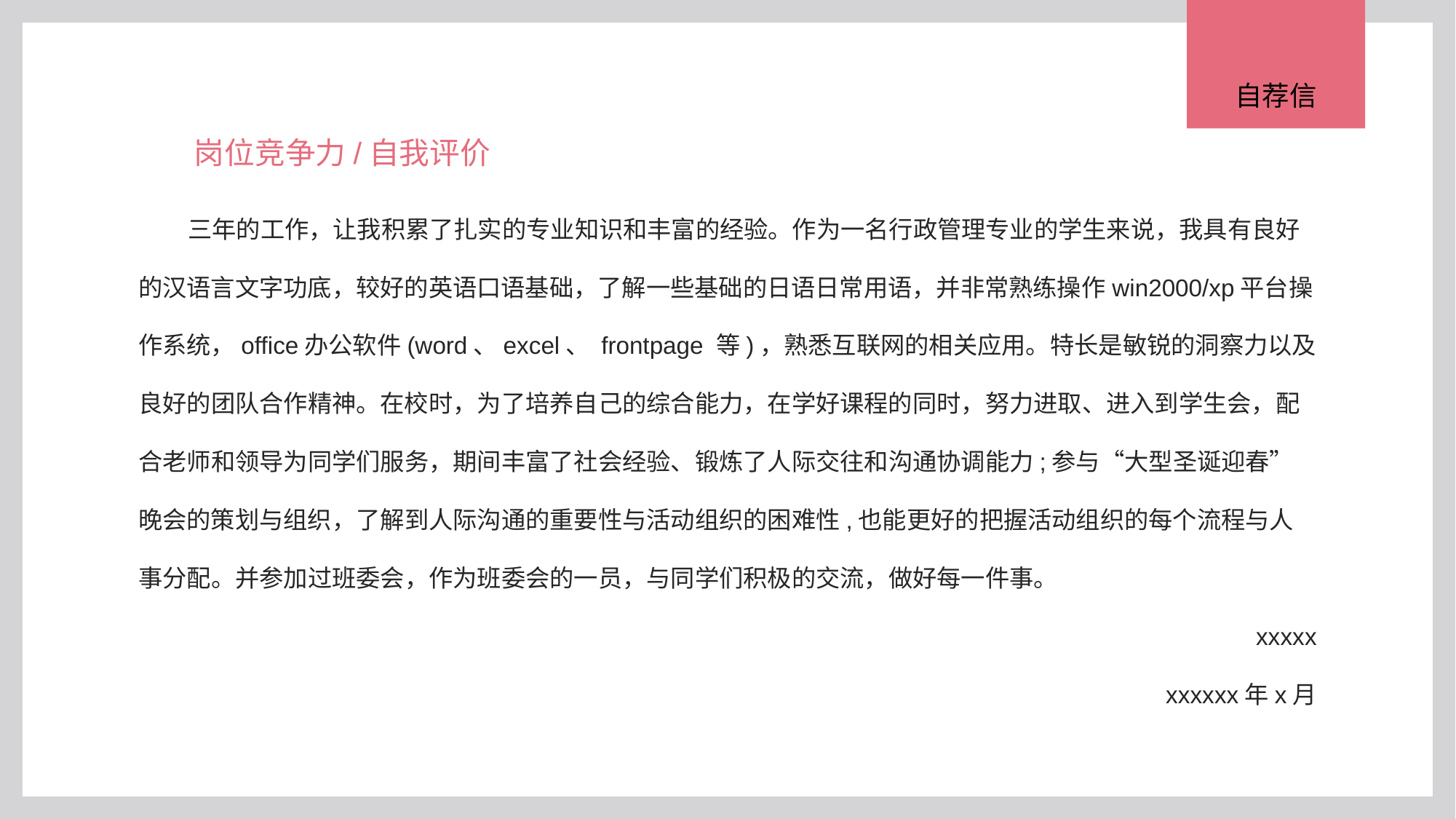

自荐信
岗位竞争力/自我评价
        三年的工作，让我积累了扎实的专业知识和丰富的经验。作为一名行政管理专业的学生来说，我具有良好的汉语言文字功底，较好的英语口语基础，了解一些基础的日语日常用语，并非常熟练操作win2000/xp平台操作系统，office办公软件(word、excel、 frontpage 等)，熟悉互联网的相关应用。特长是敏锐的洞察力以及良好的团队合作精神。在校时，为了培养自己的综合能力，在学好课程的同时，努力进取、进入到学生会，配合老师和领导为同学们服务，期间丰富了社会经验、锻炼了人际交往和沟通协调能力;参与“大型圣诞迎春”晚会的策划与组织，了解到人际沟通的重要性与活动组织的困难性,也能更好的把握活动组织的每个流程与人事分配。并参加过班委会，作为班委会的一员，与同学们积极的交流，做好每一件事。
xxxxx
xxxxxx年x月